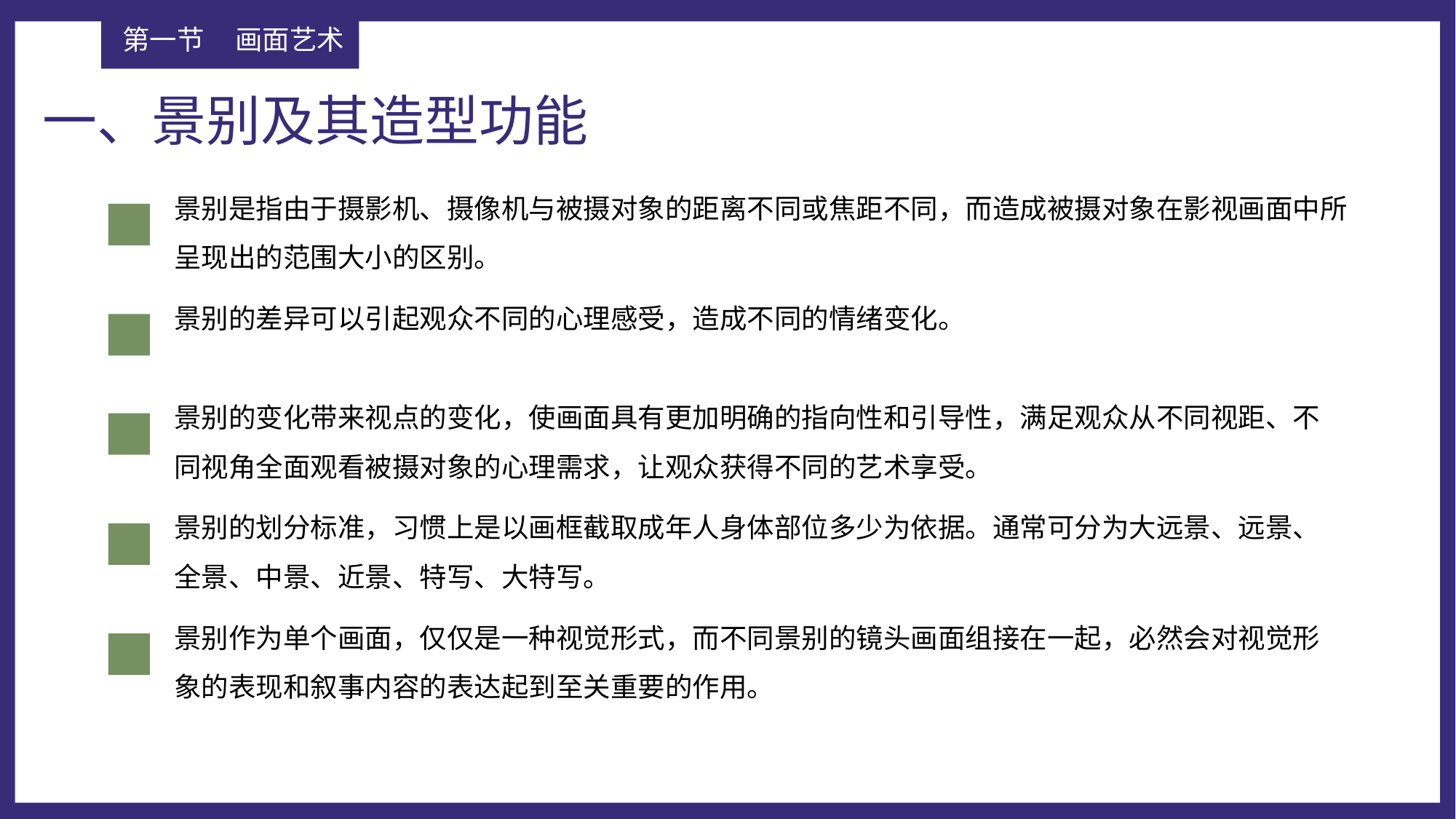

第一节     画面艺术
一、景别及其造型功能
景别是指由于摄影机、摄像机与被摄对象的距离不同或焦距不同，而造成被摄对象在影视画面中所呈现出的范围大小的区别。

景别的差异可以引起观众不同的心理感受，造成不同的情绪变化。

景别的变化带来视点的变化，使画面具有更加明确的指向性和引导性，满足观众从不同视距、不同视角全面观看被摄对象的心理需求，让观众获得不同的艺术享受。

景别的划分标准，习惯上是以画框截取成年人身体部位多少为依据。通常可分为大远景、远景、全景、中景、近景、特写、大特写。

景别作为单个画面，仅仅是一种视觉形式，而不同景别的镜头画面组接在一起，必然会对视觉形象的表现和叙事内容的表达起到至关重要的作用。